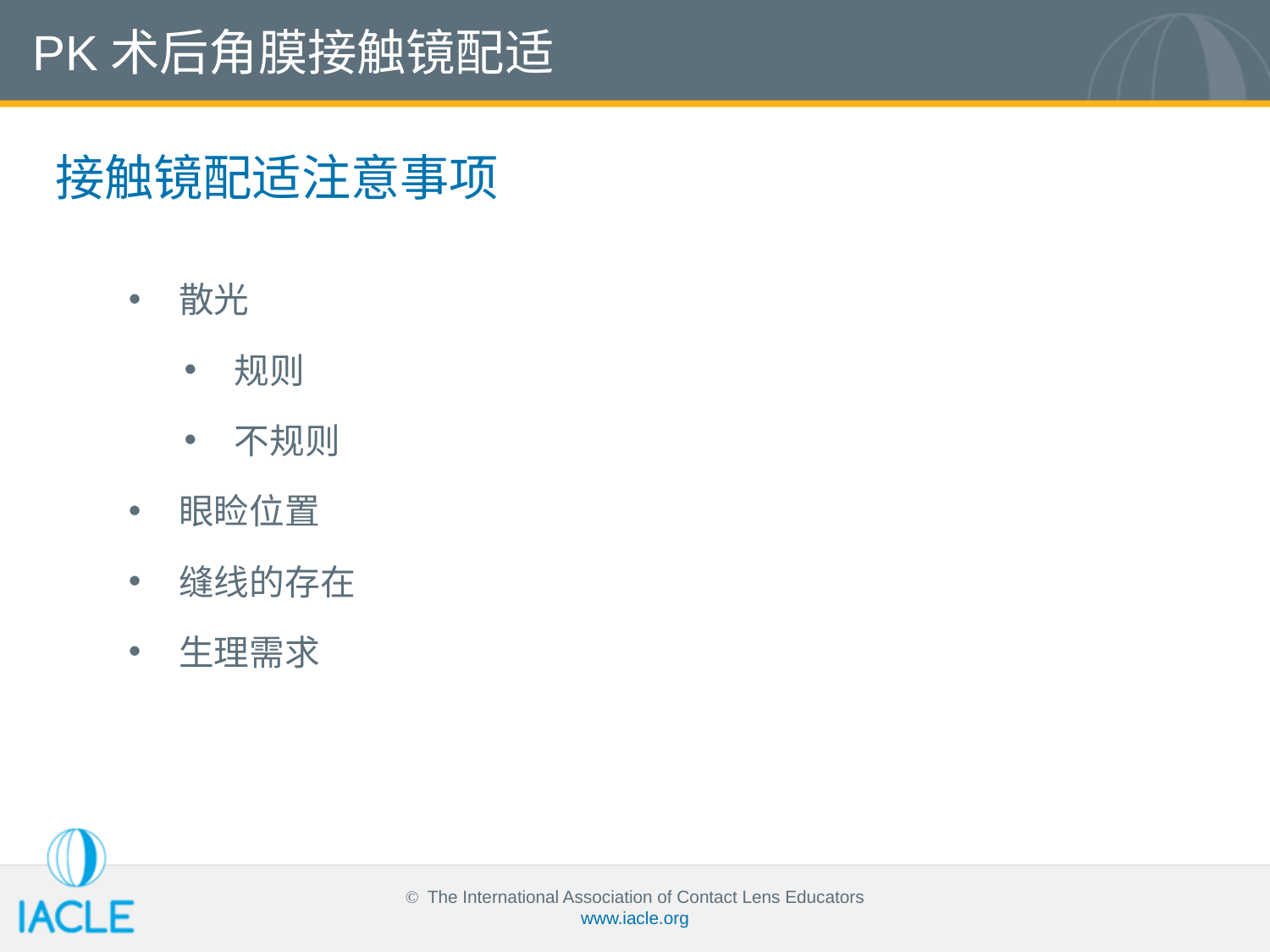

PK术后角膜接触镜配适
接触镜配适注意事项
散光
规则
不规则
眼睑位置
缝线的存在
生理需求